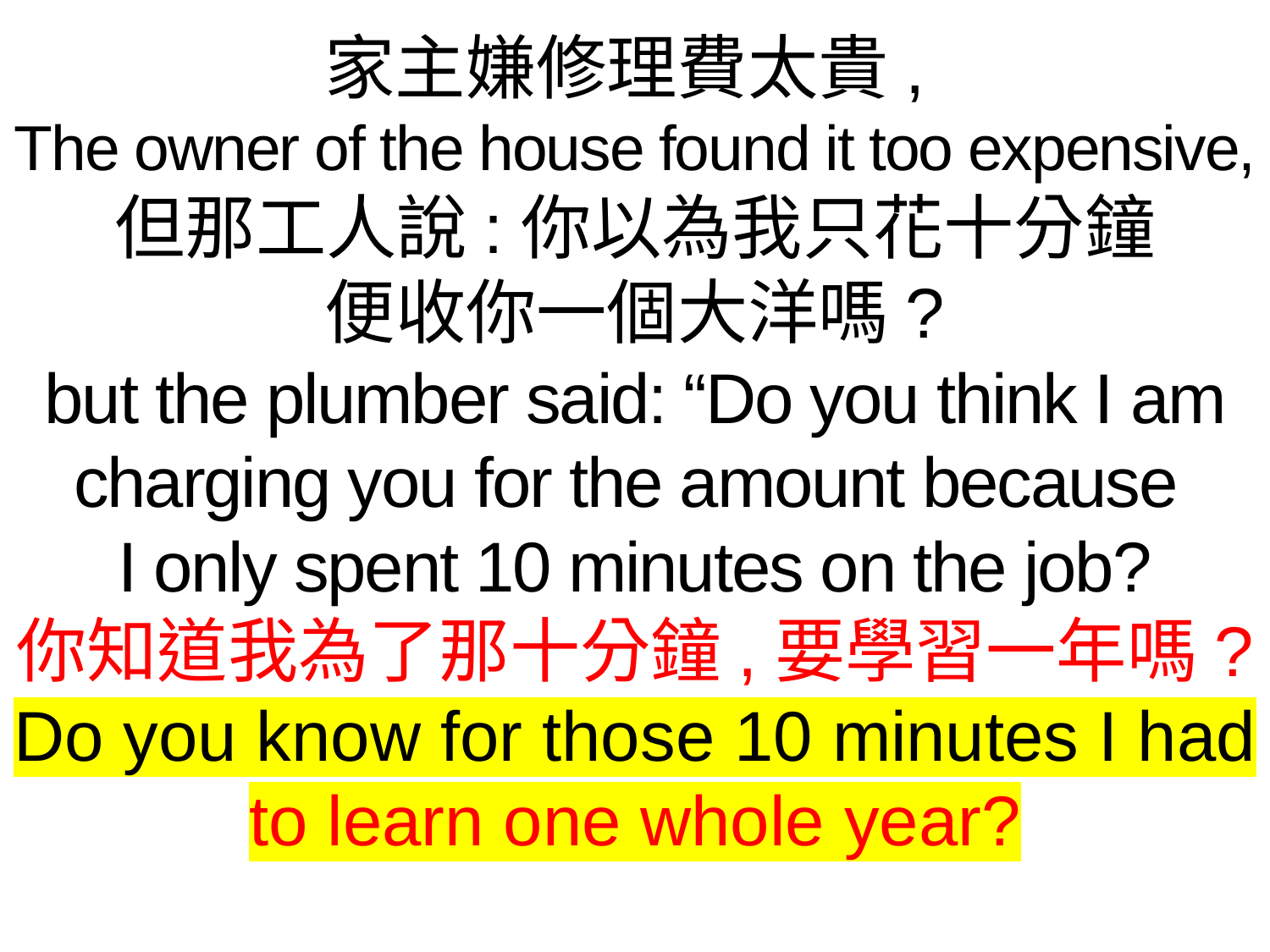

家主嫌修理費太貴,
The owner of the house found it too expensive,
但那工人說:你以為我只花十分鐘
便收你一個大洋嗎?
but the plumber said: “Do you think I am charging you for the amount because
I only spent 10 minutes on the job?
你知道我為了那十分鐘,要學習一年嗎?
Do you know for those 10 minutes I had to learn one whole year?